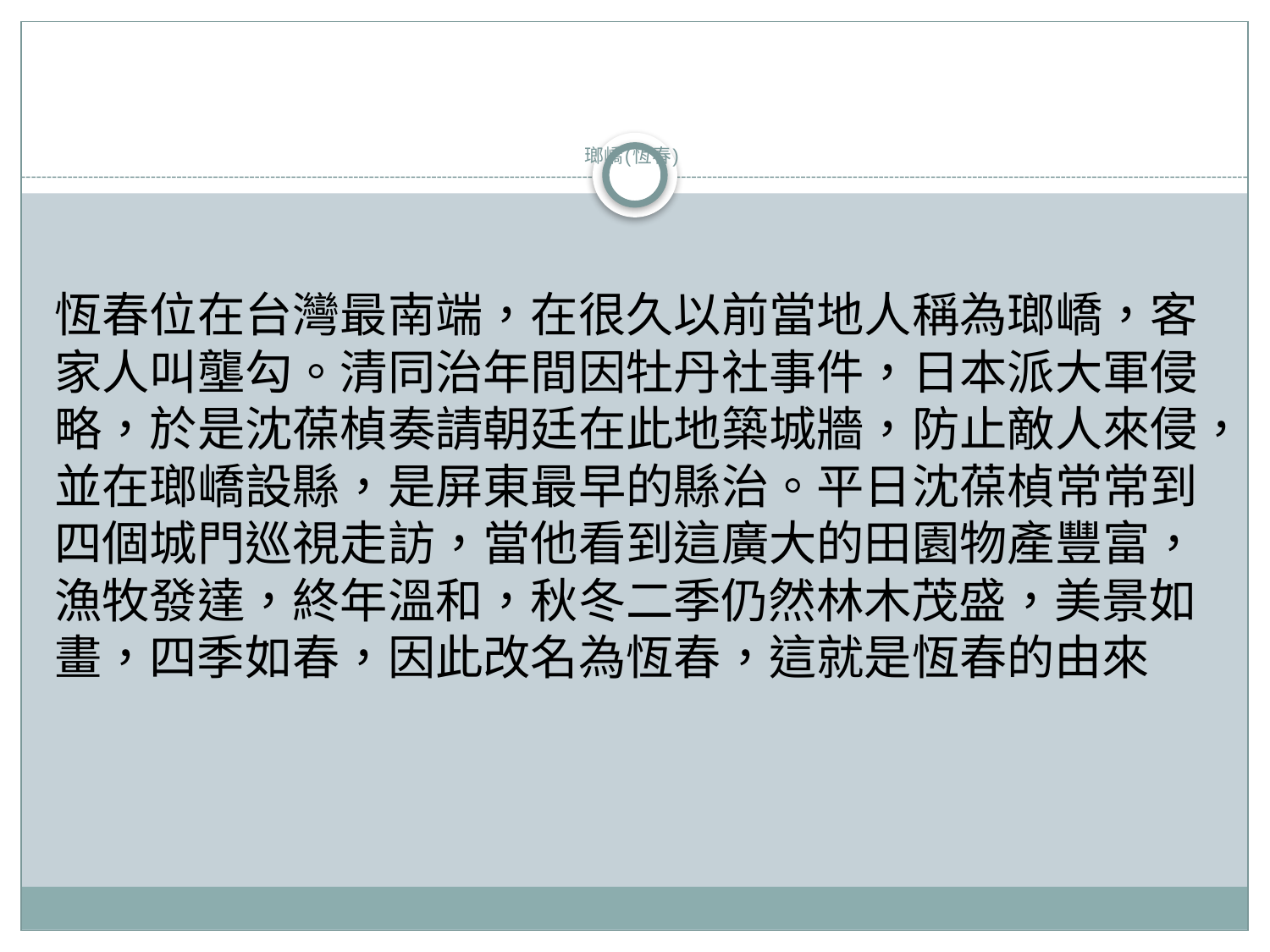

# 瑯嶠(恆春)

恆春位在台灣最南端，在很久以前當地人稱為瑯嶠，客家人叫壟勾。清同治年間因牡丹社事件，日本派大軍侵略，於是沈葆楨奏請朝廷在此地築城牆，防止敵人來侵，並在瑯嶠設縣，是屏東最早的縣治。平日沈葆楨常常到四個城門巡視走訪，當他看到這廣大的田園物產豐富，漁牧發達，終年溫和，秋冬二季仍然林木茂盛，美景如畫，四季如春，因此改名為恆春，這就是恆春的由來